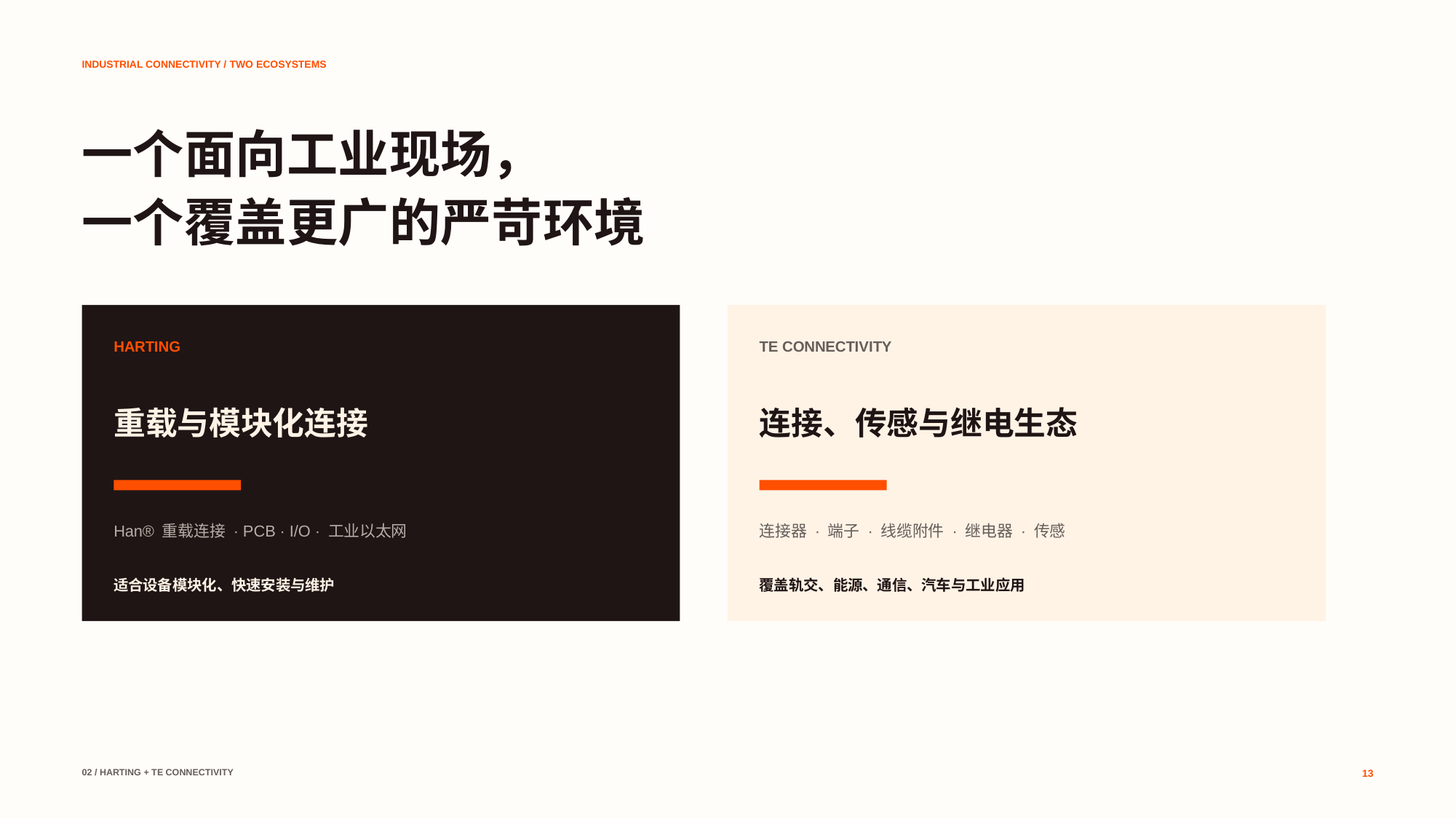

INDUSTRIAL CONNECTIVITY / TWO ECOSYSTEMS
一个面向工业现场，
一个覆盖更广的严苛环境

HARTING
TE CONNECTIVITY
重载与模块化连接
连接、传感与继电生态

Han® 重载连接 · PCB · I/O · 工业以太网
连接器 · 端子 · 线缆附件 · 继电器 · 传感
适合设备模块化、快速安装与维护
覆盖轨交、能源、通信、汽车与工业应用
02 / HARTING + TE CONNECTIVITY
13